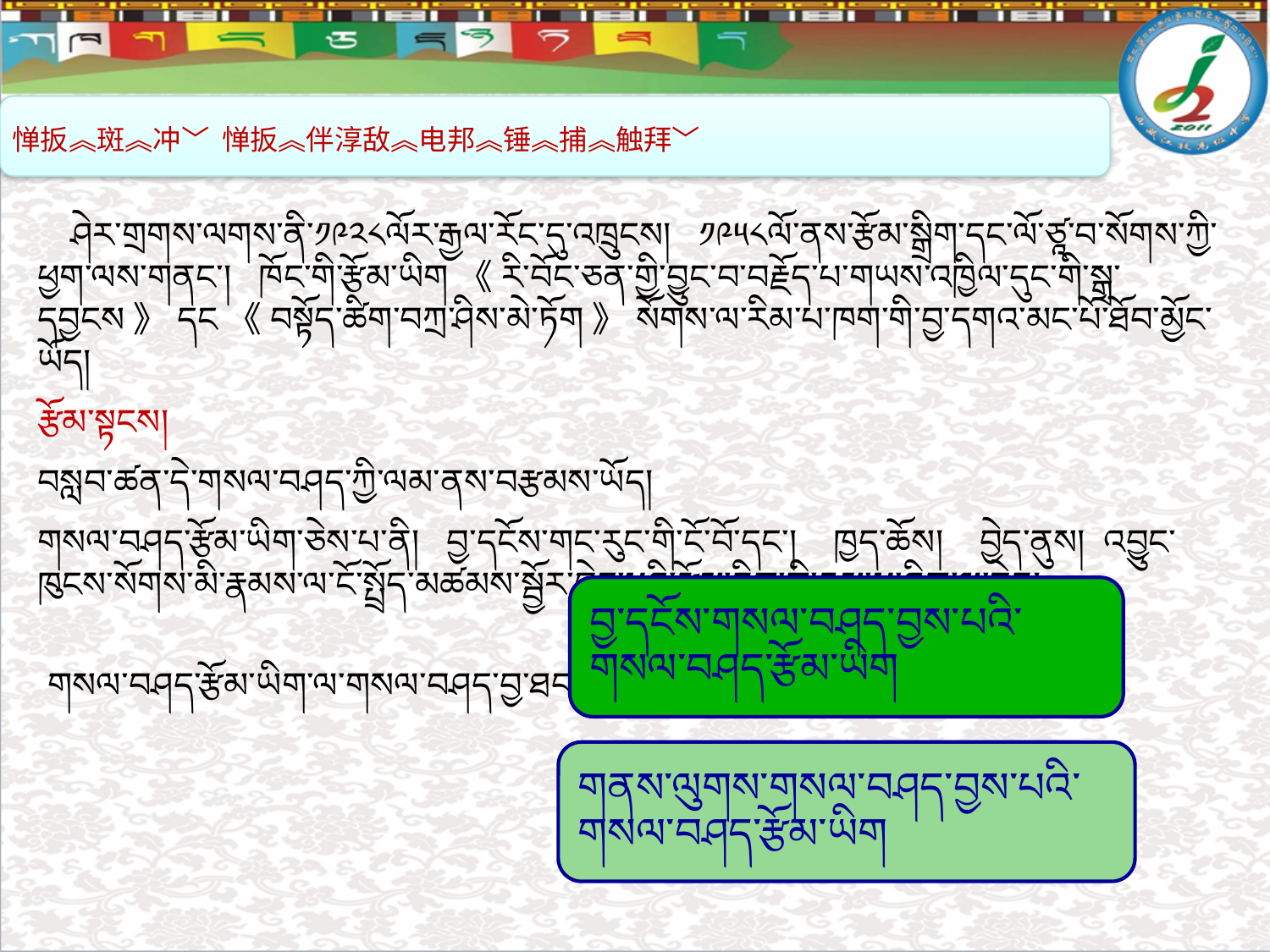

惮扳︽斑︽冲﹀  惮扳︽伴淳敌︽电邦︽锤︽捕︽触拜﹀
    ཤེར་གྲགས་ལགས་ནི་༡༩༢༨ལོར་རྒྱལ་རོང་དུ་འཁྲུངས།   ༡༩༥༨ལོ་ནས་རྩོམ་སྒྲིག་དང་ལོ་ཙཱ་བ་སོགས་ཀྱི་ཕྱག་ལས་གནང་།   ཁོང་གི་རྩོམ་ཡིག《རི་བོང་ཅན་གྱི་བྱུང་བ་བརྗོད་པ་གཡས་འཁྱིལ་དུང་གི་སྒྲ་དབྱངས》དང《བསྟོད་ཚིག་བཀྲ་ཤིས་མེ་ཏོག》སོགས་ལ་རིམ་པ་ཁག་གི་བྱ་དགའ་མང་པོ་ཐོབ་མྱོང་ཡོད།
རྩོམ་སྟངས།
བསླབ་ཚན་དེ་གསལ་བཤད་ཀྱི་ལམ་ནས་བརྩམས་ཡོད།
གསལ་བཤད་རྩོམ་ཡིག་ཅེས་པ་ནི།   བྱ་དངོས་གང་རུང་གི་ངོ་བོ་དང་།    ཁྱད་ཆོས།    བྱེད་ནུས།  འབྱུང་ཁུངས་སོགས་མི་རྣམས་ལ་ངོ་སྤྲོད་མཚམས་སྦྱོར་བྱེད་པའི་རྩོམ་རིག་གི་རྣམ་པ་ཞིག་ལ་ཟེར།
བྱ་དངོས་གསལ་བཤད་བྱས་པའི་གསལ་བཤད་རྩོམ་ཡིག

གནས་ལུགས་གསལ་བཤད་བྱས་པའི་གསལ་བཤད་རྩོམ་ཡིག

གསལ་བཤད་རྩོམ་ཡིག་ལ་གསལ་བཤད་བྱ་ཐབས་རིགས་ག་ཚོད་ཡོད།